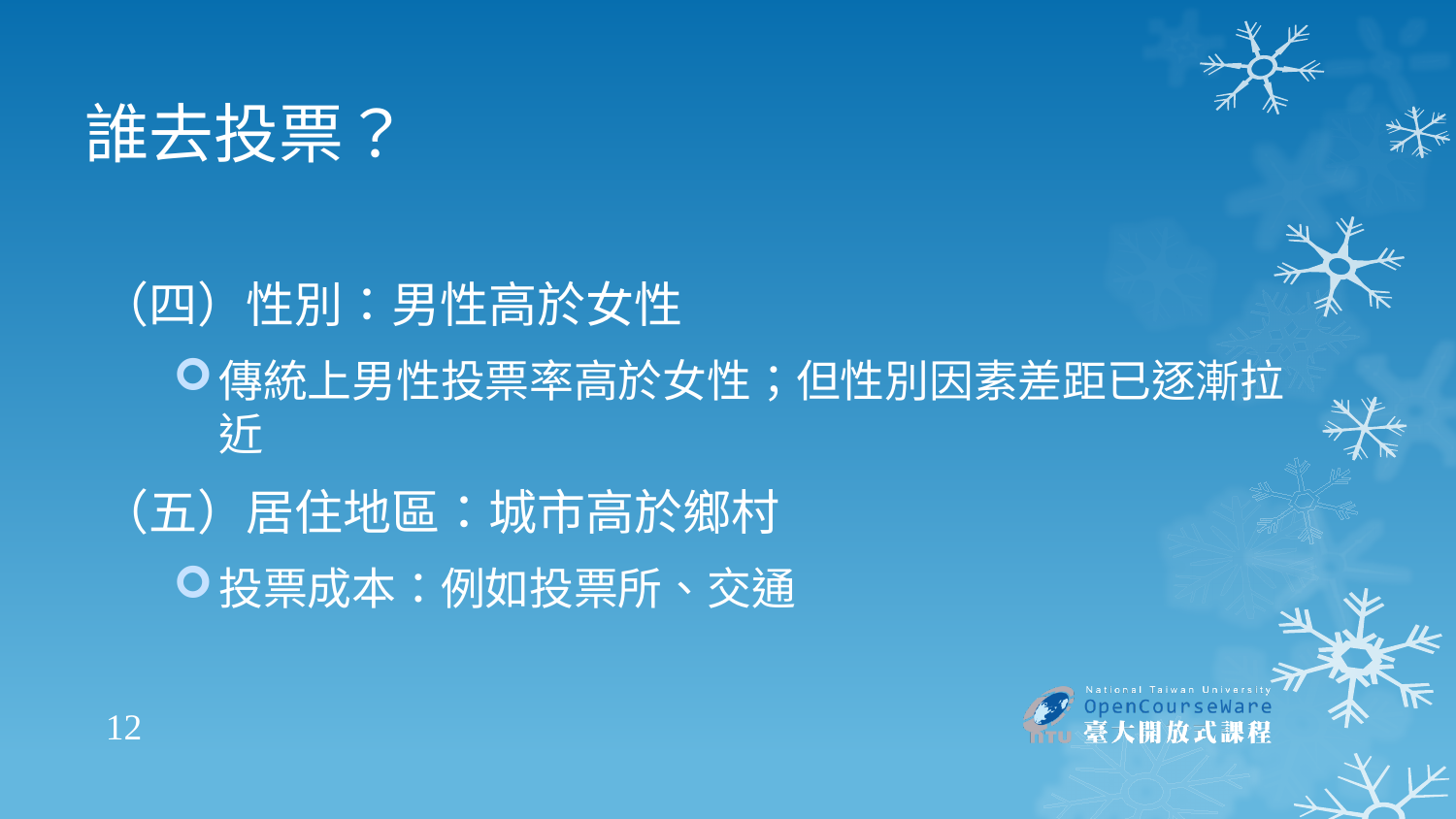

# 誰去投票？
（四）性別：男性高於女性
傳統上男性投票率高於女性；但性別因素差距已逐漸拉近
（五）居住地區：城市高於鄉村
投票成本：例如投票所、交通
12